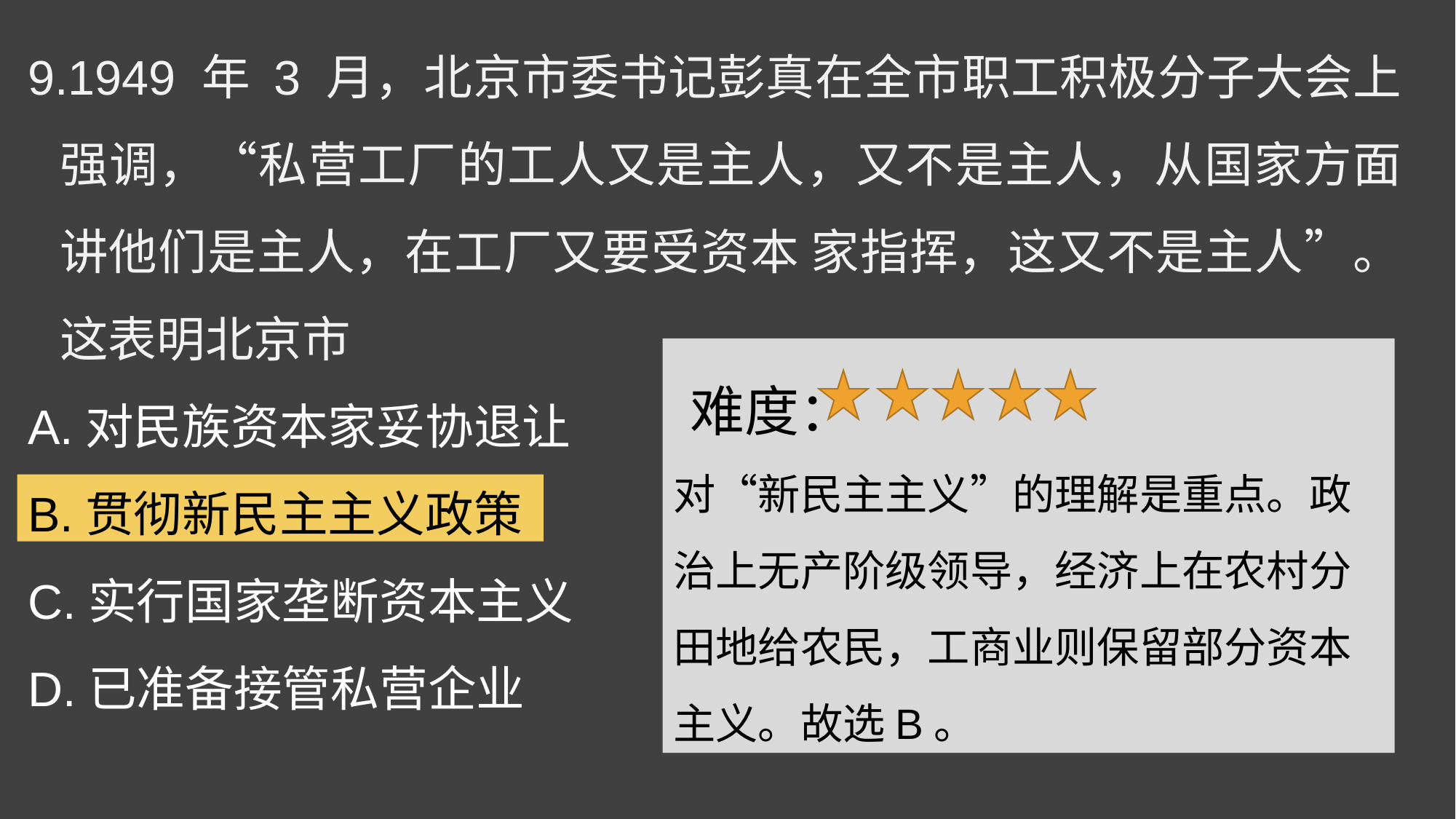

9.1949 年 3 月，北京市委书记彭真在全市职工积极分子大会上强调，“私营工厂的工人又是主人，又不是主人，从国家方面讲他们是主人，在工厂又要受资本 家指挥，这又不是主人”。这表明北京市
A.对民族资本家妥协退让
B.贯彻新民主主义政策
C.实行国家垄断资本主义
D.已准备接管私营企业
 难度：
对“新民主主义”的理解是重点。政治上无产阶级领导，经济上在农村分田地给农民，工商业则保留部分资本主义。故选B。